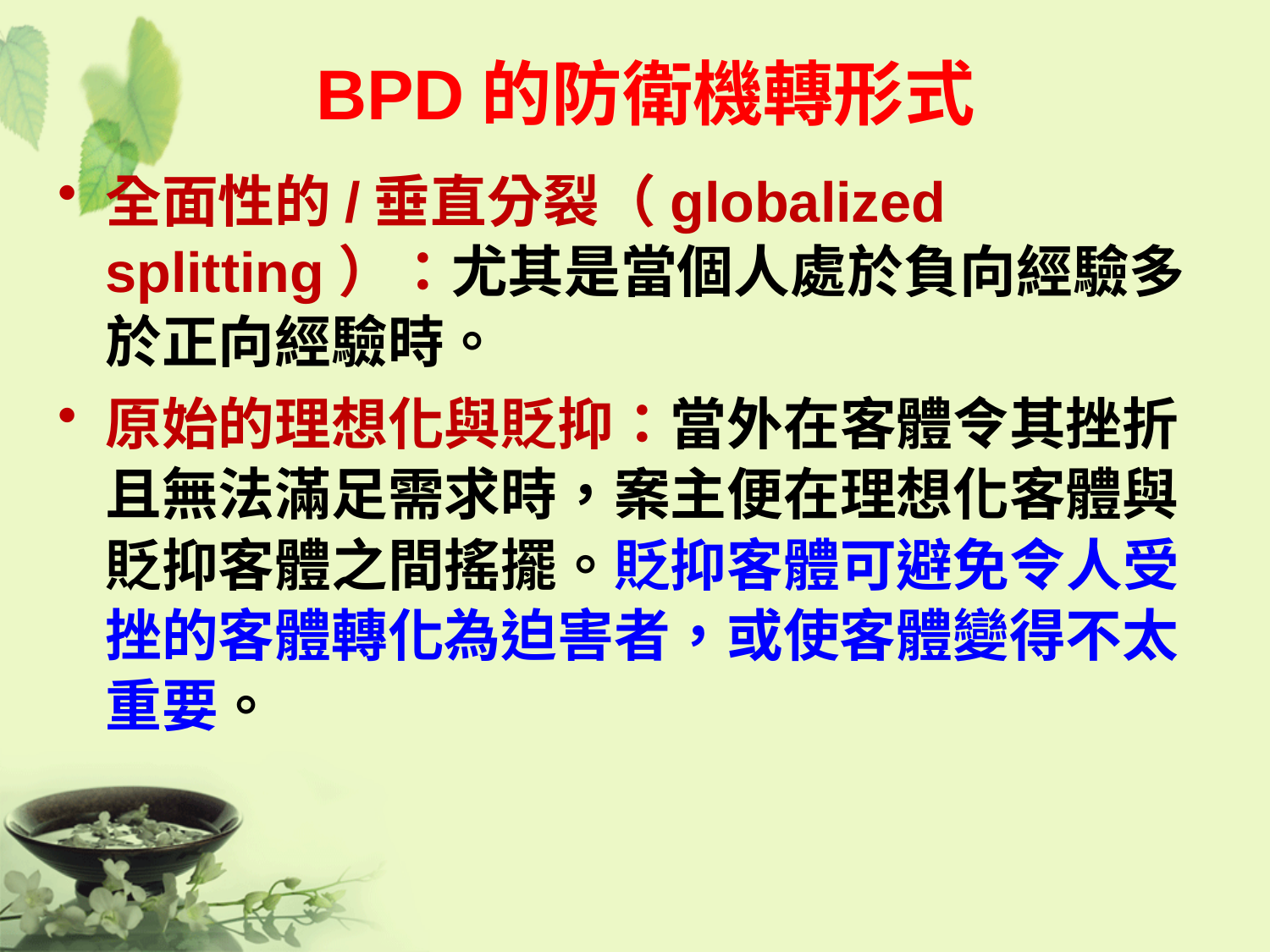

# BPD的防衛機轉形式
全面性的/垂直分裂（globalized splitting）：尤其是當個人處於負向經驗多於正向經驗時。
原始的理想化與貶抑：當外在客體令其挫折且無法滿足需求時，案主便在理想化客體與貶抑客體之間搖擺。貶抑客體可避免令人受挫的客體轉化為迫害者，或使客體變得不太重要。